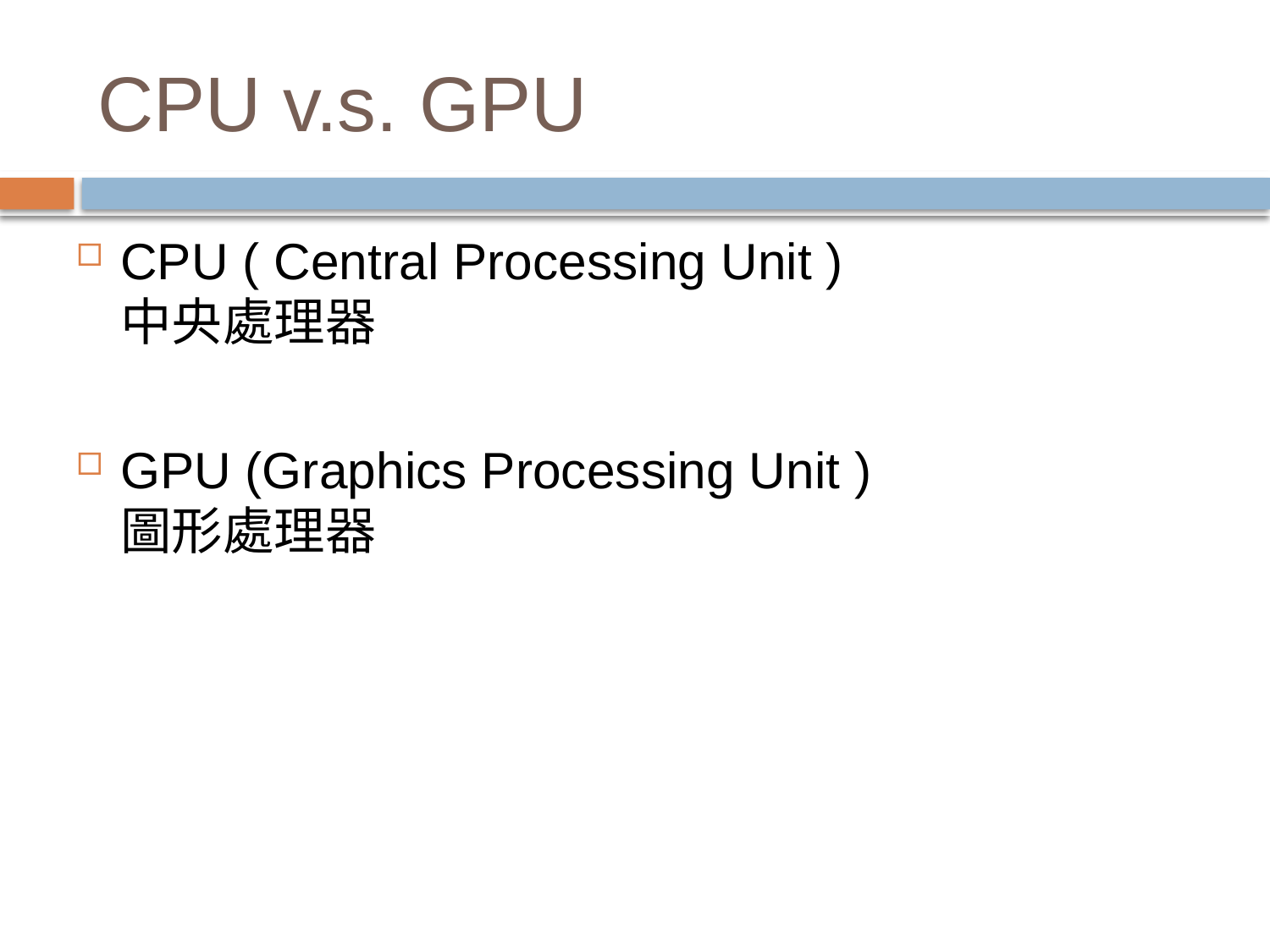

# CPU v.s. GPU
CPU ( Central Processing Unit )
中央處理器

GPU (Graphics Processing Unit )
圖形處理器